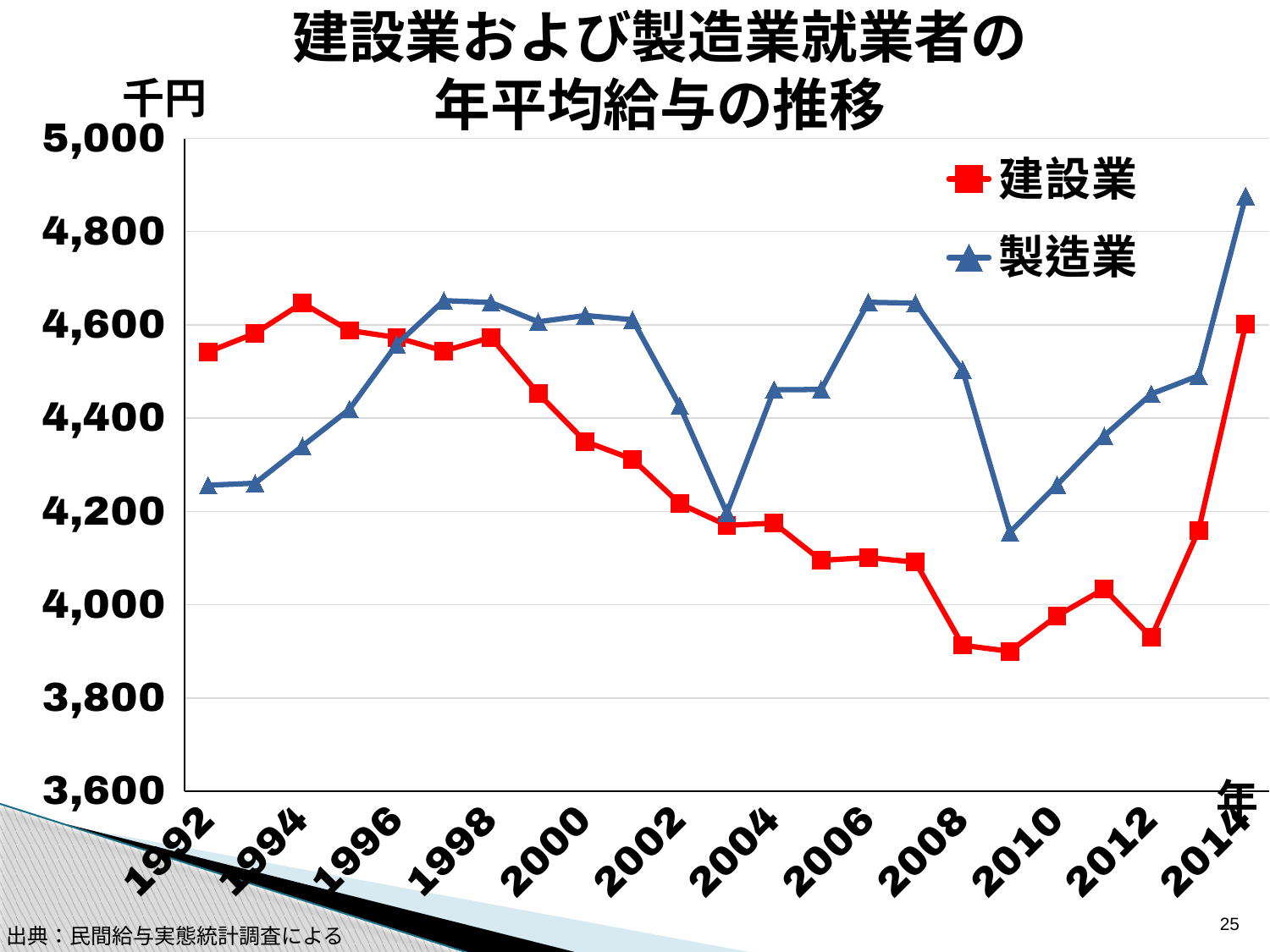

建設業および製造業就業者の年平均給与の推移
千円

### Chart

| Category | 建設業 | 製造業 |
|---|---|---|
| 1992 | 4542.0 | 4256.16966234285 |
| 1993 | 4582.0 | 4260.554427849174 |
| 1994 | 4647.0 | 4339.809380787591 |
| 1995 | 4588.0 | 4419.19487278903 |
| 1996 | 4573.0 | 4558.058750017303 |
| 1997 | 4544.0 | 4652.108029256088 |
| 1998 | 4573.0 | 4648.026435606592 |
| 1999 | 4453.0 | 4606.574316069723 |
| 2000 | 4350.0 | 4620.2047609461715 |
| 2001 | 4312.0 | 4611.228623026729 |
| 2002 | 4217.0 | 4426.7467687798635 |
| 2003 | 4170.0 | 4196.519158692796 |
| 2004 | 4175.0 | 4461.204129458596 |
| 2005 | 4095.0 | 4461.348586826897 |
| 2006 | 4101.0 | 4648.5905788006385 |
| 2007 | 4091.0 | 4646.519333198581 |
| 2008 | 3913.0 | 4503.0 |
| 2009 | 3900.0 | 4155.0 |
| 2010 | 3976.0 | 4257.0 |
| 2011 | 4034.0 | 4362.0 |
| 2012 | 3930.0 | 4452.0 |
| 2013 | 4159.0 | 4491.0 |
| 2014 | 4602.0 | 4876.0 |
年
25
出典：民間給与実態統計調査による